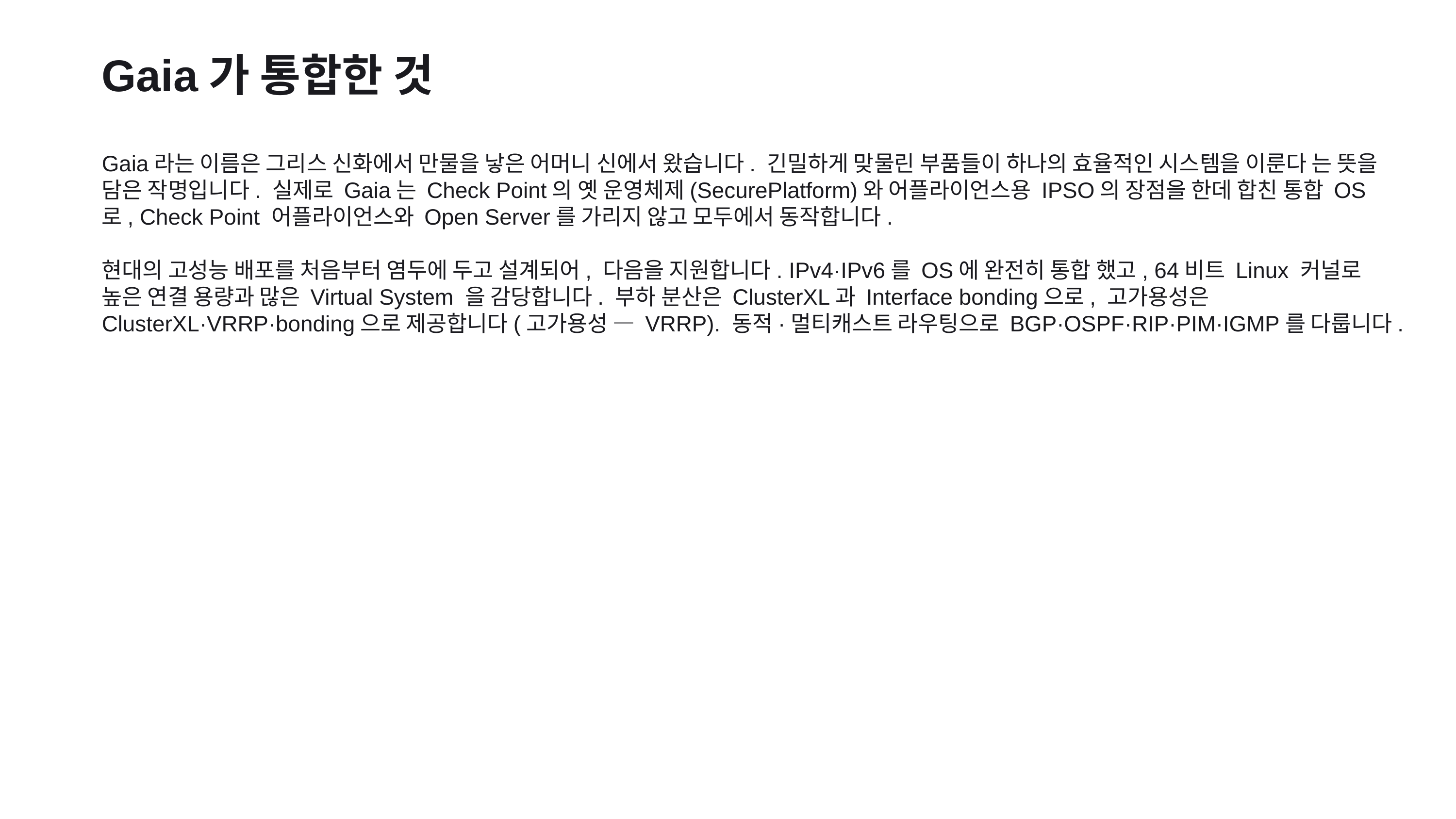

Gaia가 통합한 것
Gaia라는 이름은 그리스 신화에서 만물을 낳은 어머니 신에서 왔습니다. 긴밀하게 맞물린 부품들이 하나의 효율적인 시스템을 이룬다 는 뜻을 담은 작명입니다. 실제로 Gaia는 Check Point의 옛 운영체제(SecurePlatform)와 어플라이언스용 IPSO의 장점을 한데 합친 통합 OS 로, Check Point 어플라이언스와 Open Server를 가리지 않고 모두에서 동작합니다.

현대의 고성능 배포를 처음부터 염두에 두고 설계되어, 다음을 지원합니다. IPv4·IPv6를 OS에 완전히 통합 했고, 64비트 Linux 커널로 높은 연결 용량과 많은 Virtual System 을 감당합니다. 부하 분산은 ClusterXL과 Interface bonding으로, 고가용성은 ClusterXL·VRRP·bonding으로 제공합니다(고가용성 — VRRP). 동적·멀티캐스트 라우팅으로 BGP·OSPF·RIP·PIM·IGMP를 다룹니다.